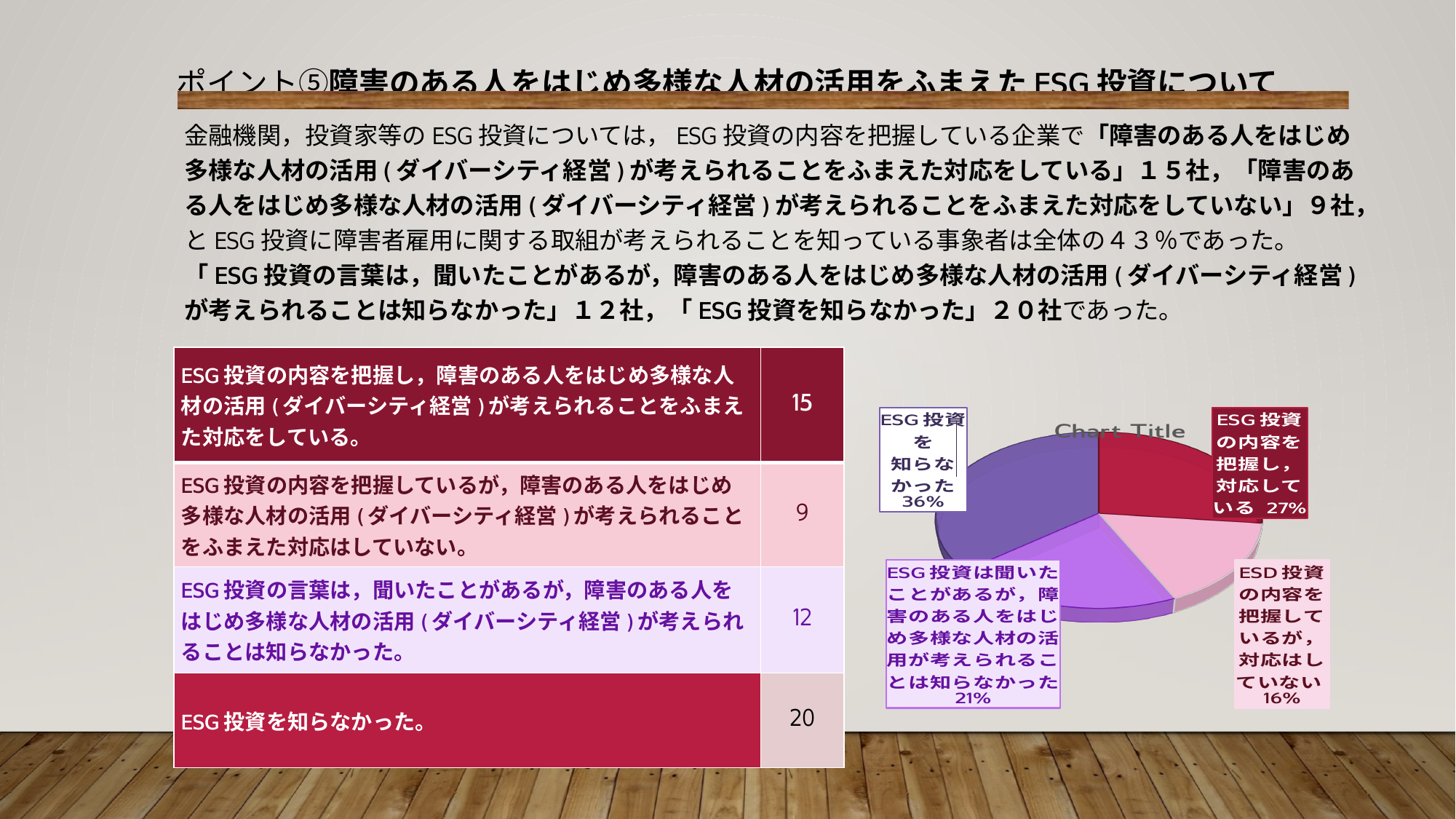

ポイント⑤障害のある人をはじめ多様な人材の活用をふまえたESG投資について

金融機関，投資家等のESG投資については，ESG投資の内容を把握している企業で「障害のある人をはじめ多様な人材の活用(ダイバーシティ経営)が考えられることをふまえた対応をしている」１５社，「障害のある人をはじめ多様な人材の活用(ダイバーシティ経営)が考えられることをふまえた対応をしていない」９社，とESG投資に障害者雇用に関する取組が考えられることを知っている事象者は全体の４３％であった。「ESG投資の言葉は，聞いたことがあるが，障害のある人をはじめ多様な人材の活用(ダイバーシティ経営)が考えられることは知らなかった」１２社，「ESG投資を知らなかった」２０社であった。
| ESG投資の内容を把握し，障害のある人をはじめ多様な人材の活用(ダイバーシティ経営)が考えられることをふまえた対応をしている。 | 15 |
| --- | --- |
| ESG投資の内容を把握しているが，障害のある人をはじめ多様な人材の活用(ダイバーシティ経営)が考えられることをふまえた対応はしていない。 | 9 |
| ESG投資の言葉は，聞いたことがあるが，障害のある人をはじめ多様な人材の活用(ダイバーシティ経営)が考えられることは知らなかった。 | 12 |
| ESG投資を知らなかった。 | 20 |

[unsupported chart]